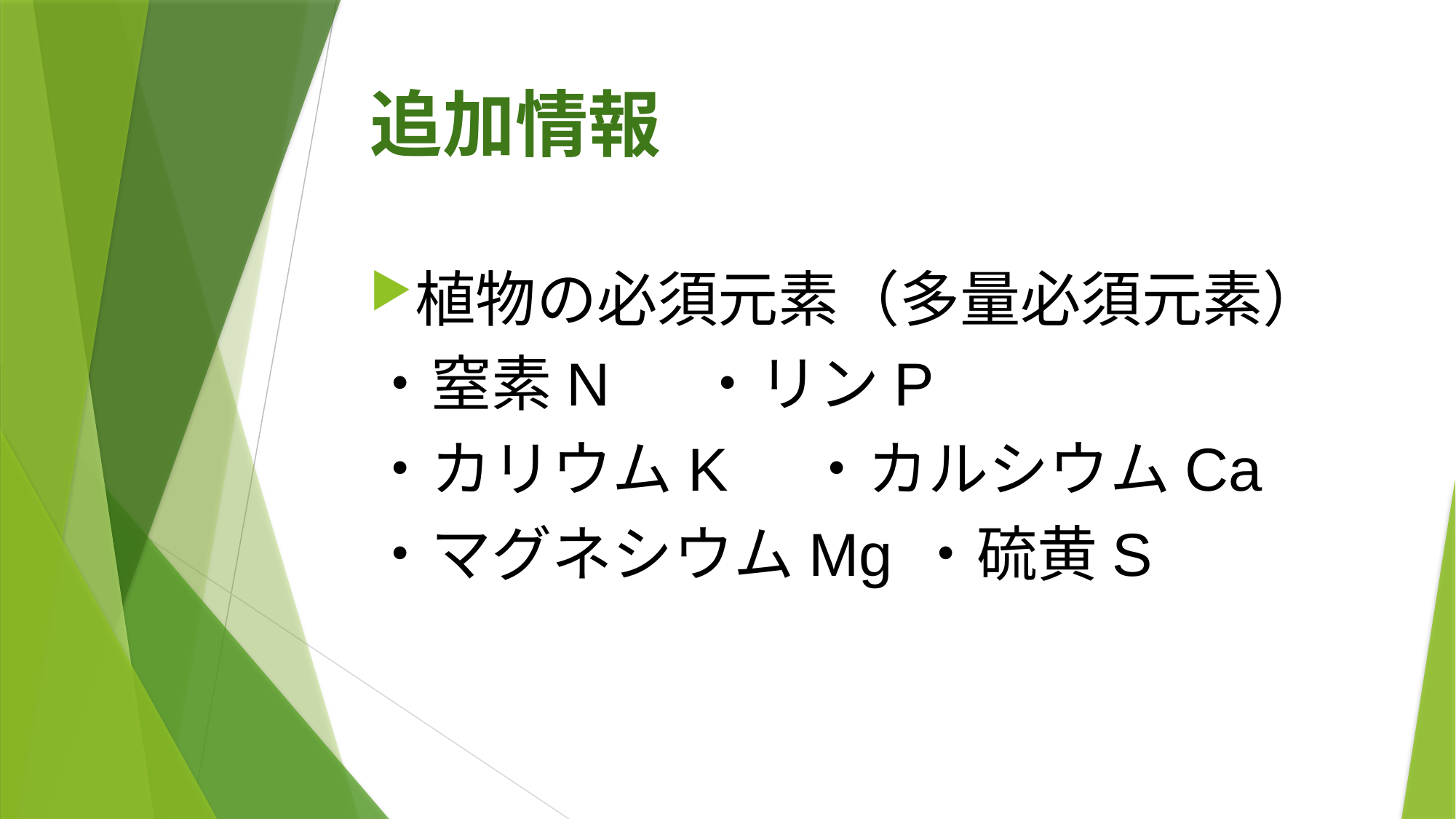

# 追加情報
植物の必須元素（多量必須元素）
・窒素N	・リンP
・カリウムK	・カルシウムCa
・マグネシウムMg	・硫黄S